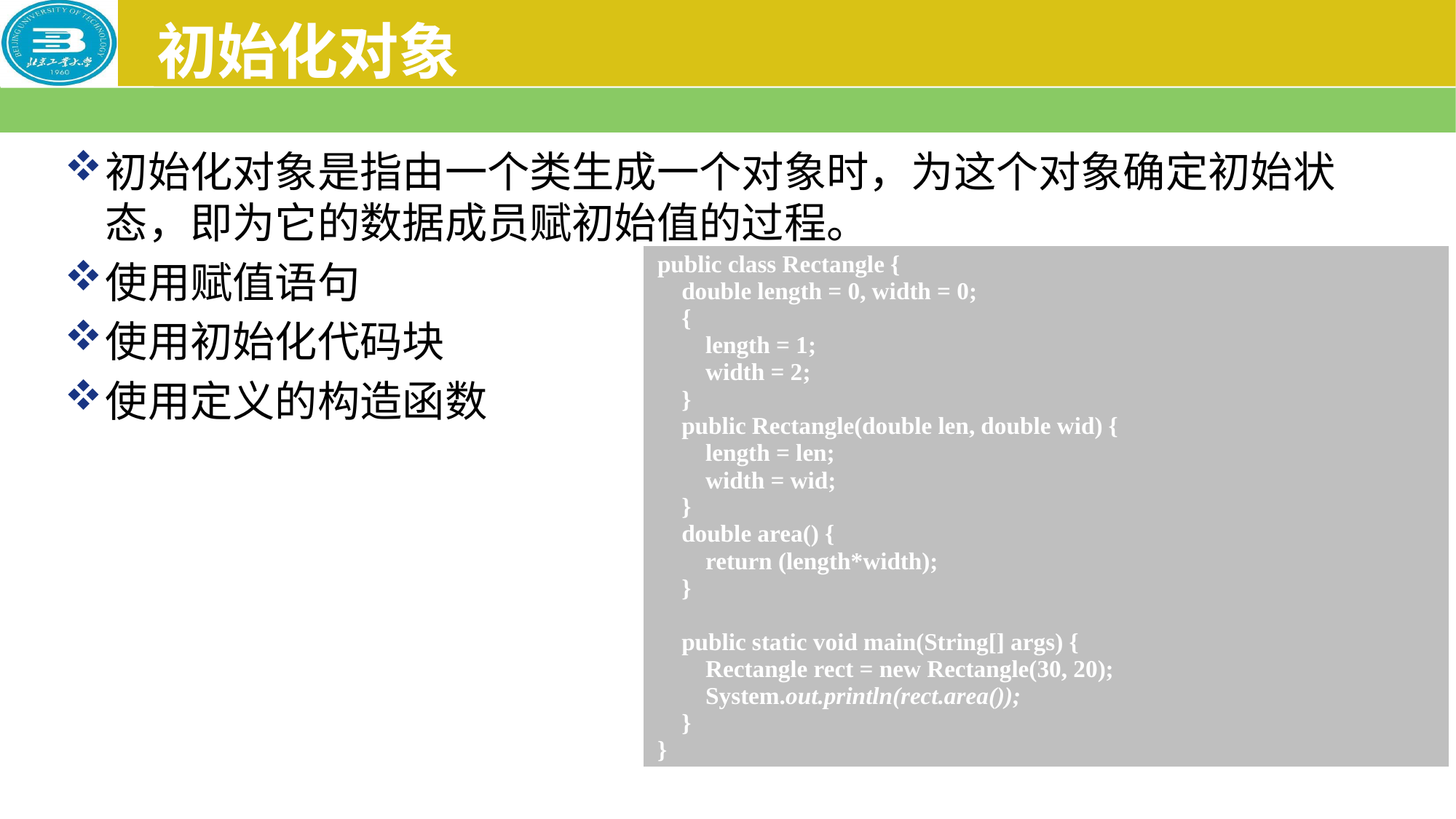

# 初始化对象
初始化对象是指由一个类生成一个对象时，为这个对象确定初始状态，即为它的数据成员赋初始值的过程。
使用赋值语句
使用初始化代码块
使用定义的构造函数
| public class Rectangle { double length = 0, width = 0; { length = 1; width = 2; } public Rectangle(double len, double wid) { length = len; width = wid; } double area() { return (length\*width); } public static void main(String[] args) { Rectangle rect = new Rectangle(30, 20); System.out.println(rect.area()); } } |
| --- |